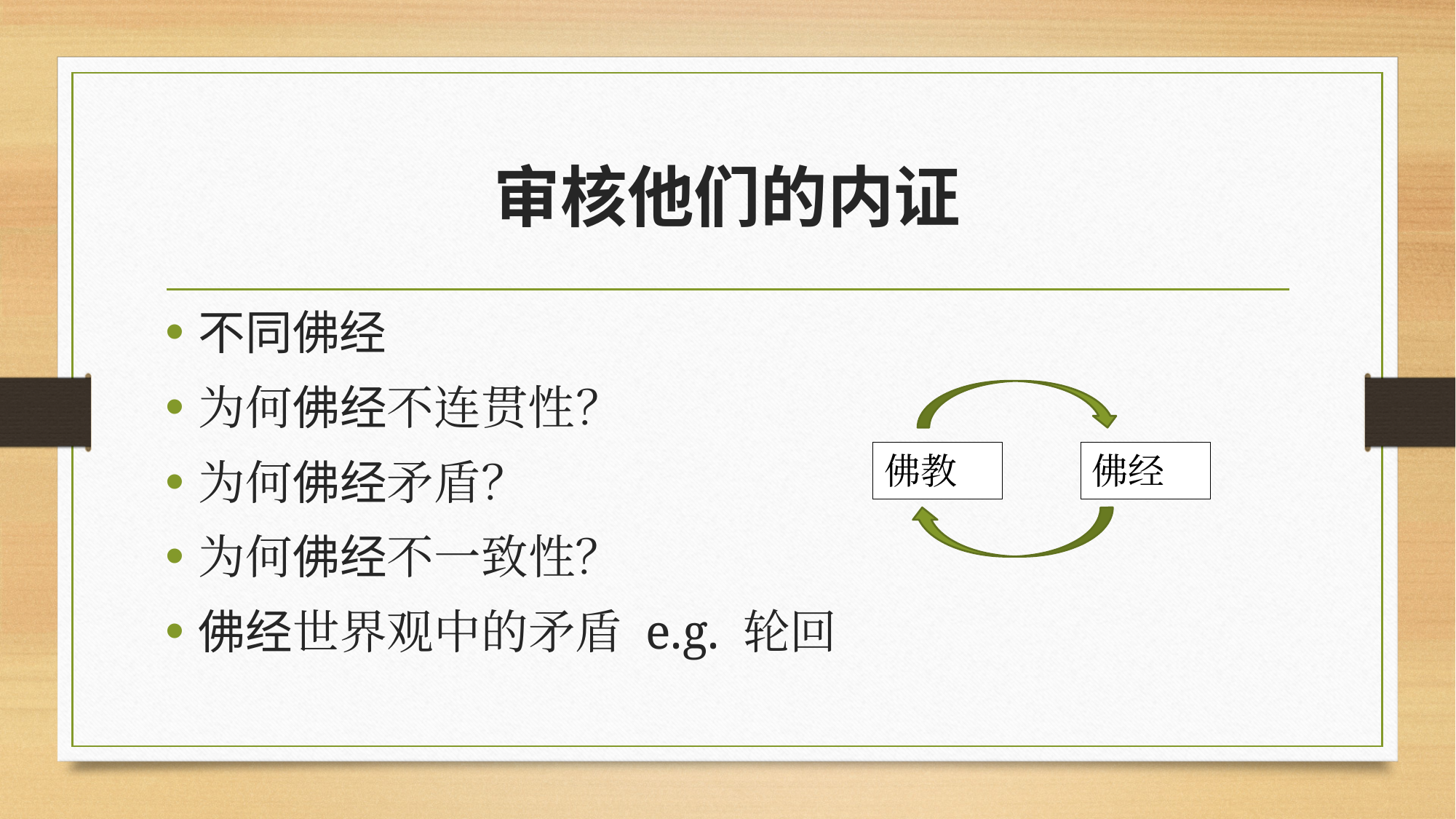

# 审核他们的内证
不同佛经
为何佛经不连贯性？
为何佛经矛盾？
为何佛经不一致性？
佛经世界观中的矛盾 e.g. 轮回

佛教
佛经